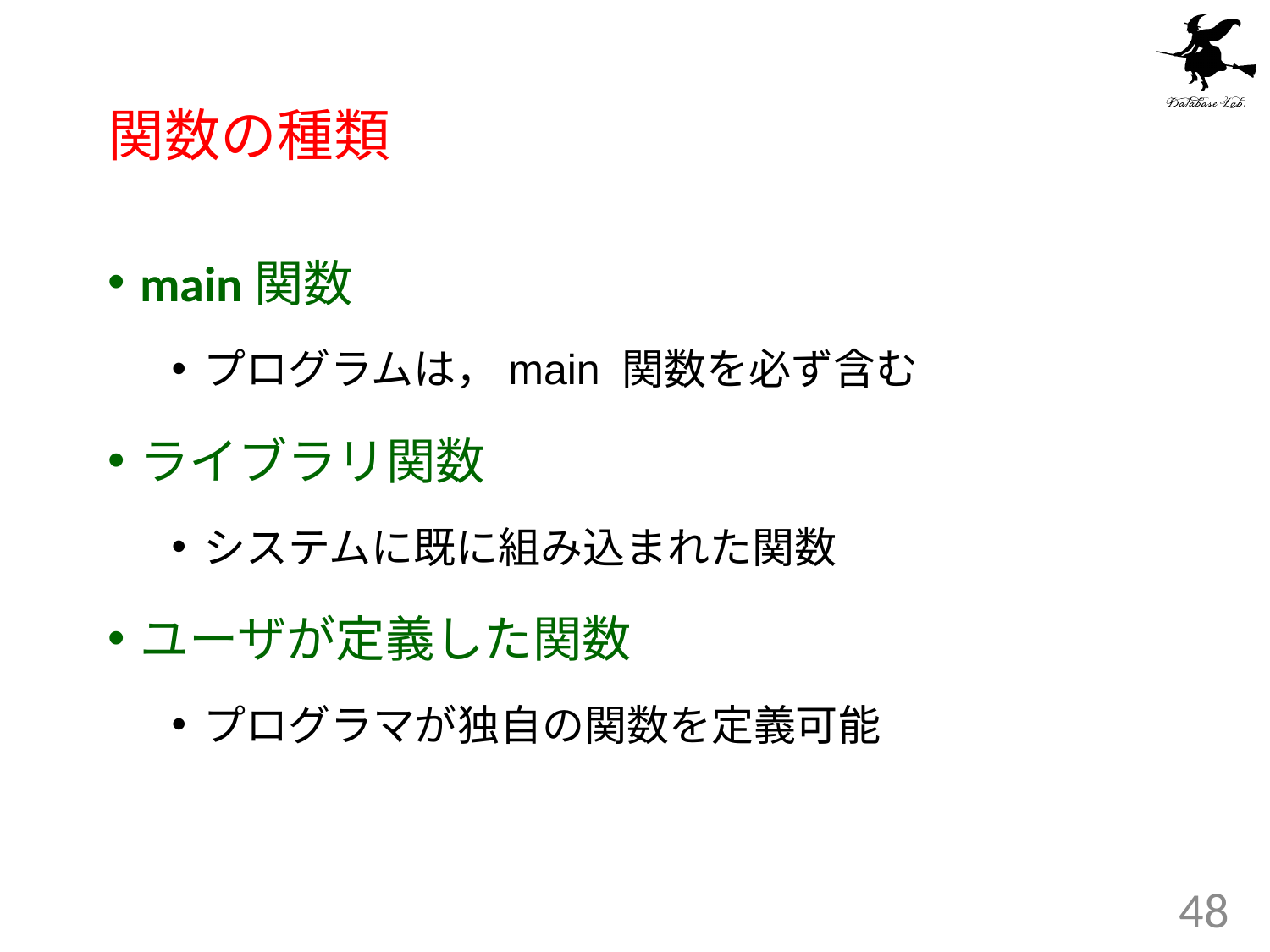

# 関数の種類
main関数
プログラムは，main 関数を必ず含む
ライブラリ関数
システムに既に組み込まれた関数
ユーザが定義した関数
プログラマが独自の関数を定義可能
48